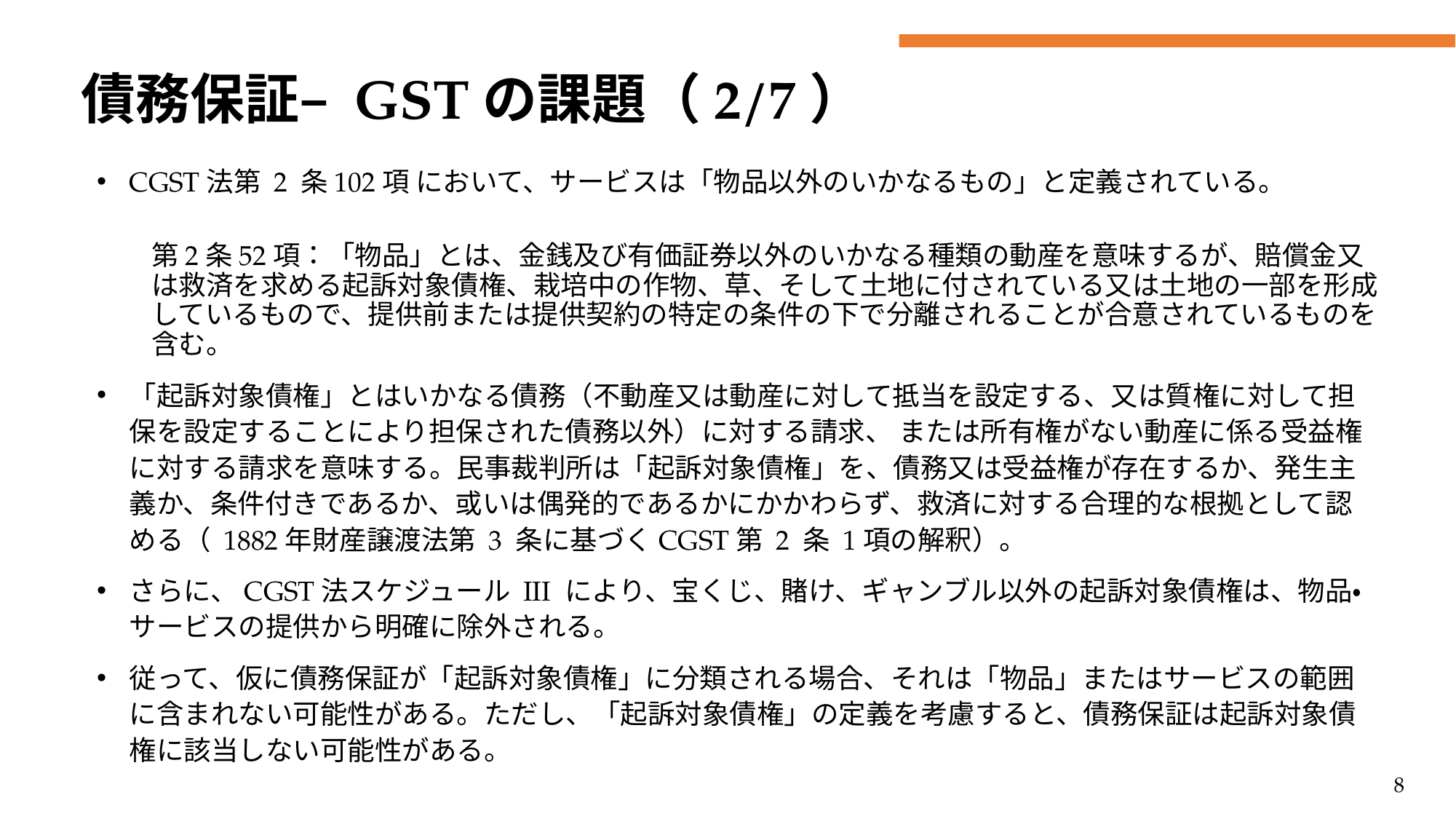

# 債務保証– GSTの課題（2/7）
CGST法第 2 条102項 において、サービスは「物品以外のいかなるもの」と定義されている。

第2条52項：「物品」とは、金銭及び有価証券以外のいかなる種類の動産を意味するが、賠償金又は救済を求める起訴対象債権、栽培中の作物、草、そして土地に付されている又は土地の一部を形成しているもので、提供前または提供契約の特定の条件の下で分離されることが合意されているものを含む。
「起訴対象債権」とはいかなる債務（不動産又は動産に対して抵当を設定する、又は質権に対して担保を設定することにより担保された債務以外）に対する請求、 または所有権がない動産に係る受益権に対する請求を意味する。民事裁判所は「起訴対象債権」を、債務又は受益権が存在するか、発生主義か、条件付きであるか、或いは偶発的であるかにかかわらず、救済に対する合理的な根拠として認める（ 1882年財産譲渡法第 3 条に基づくCGST第 2 条 1項の解釈）。
さらに、CGST法スケジュール III により、宝くじ、賭け、ギャンブル以外の起訴対象債権は、物品・サービスの提供から明確に除外される。
従って、仮に債務保証が「起訴対象債権」に分類される場合、それは「物品」またはサービスの範囲に含まれない可能性がある。ただし、「起訴対象債権」の定義を考慮すると、債務保証は起訴対象債権に該当しない可能性がある。

8